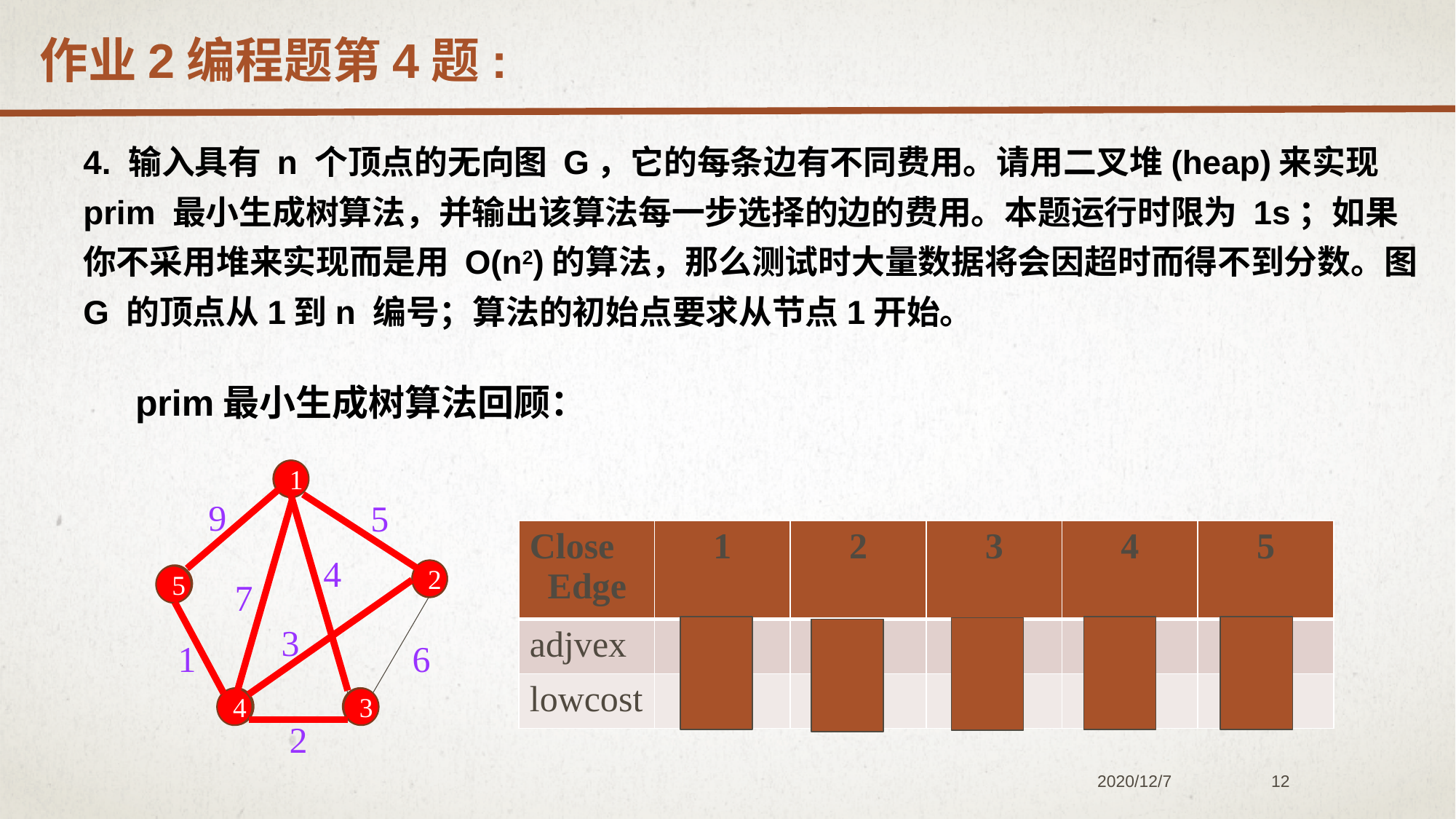

作业2编程题第4题:
4. 输入具有 n 个顶点的无向图 G，它的每条边有不同费用。请用二叉堆(heap)来实现 prim 最小生成树算法，并输出该算法每一步选择的边的费用。本题运行时限为 1s；如果你不采用堆来实现而是用 O(n2)的算法，那么测试时大量数据将会因超时而得不到分数。图 G 的顶点从1到n 编号；算法的初始点要求从节点1开始。
prim最小生成树算法回顾：
1
1
9
5
| Close Edge | 1 | 2 | 3 | 4 | 5 |
| --- | --- | --- | --- | --- | --- |
| adjvex |  |  |  |  |  |
| lowcost |  |  |  |  |  |
4
2
2
5
5
7
3
-1

1

-1
3
1

-1
4
1
-1
-1
4
1
1
6
∞
∞
4
3
∞
∞
5
∞
1
2
9
7
4
3
4
3
2
2020/12/7
12